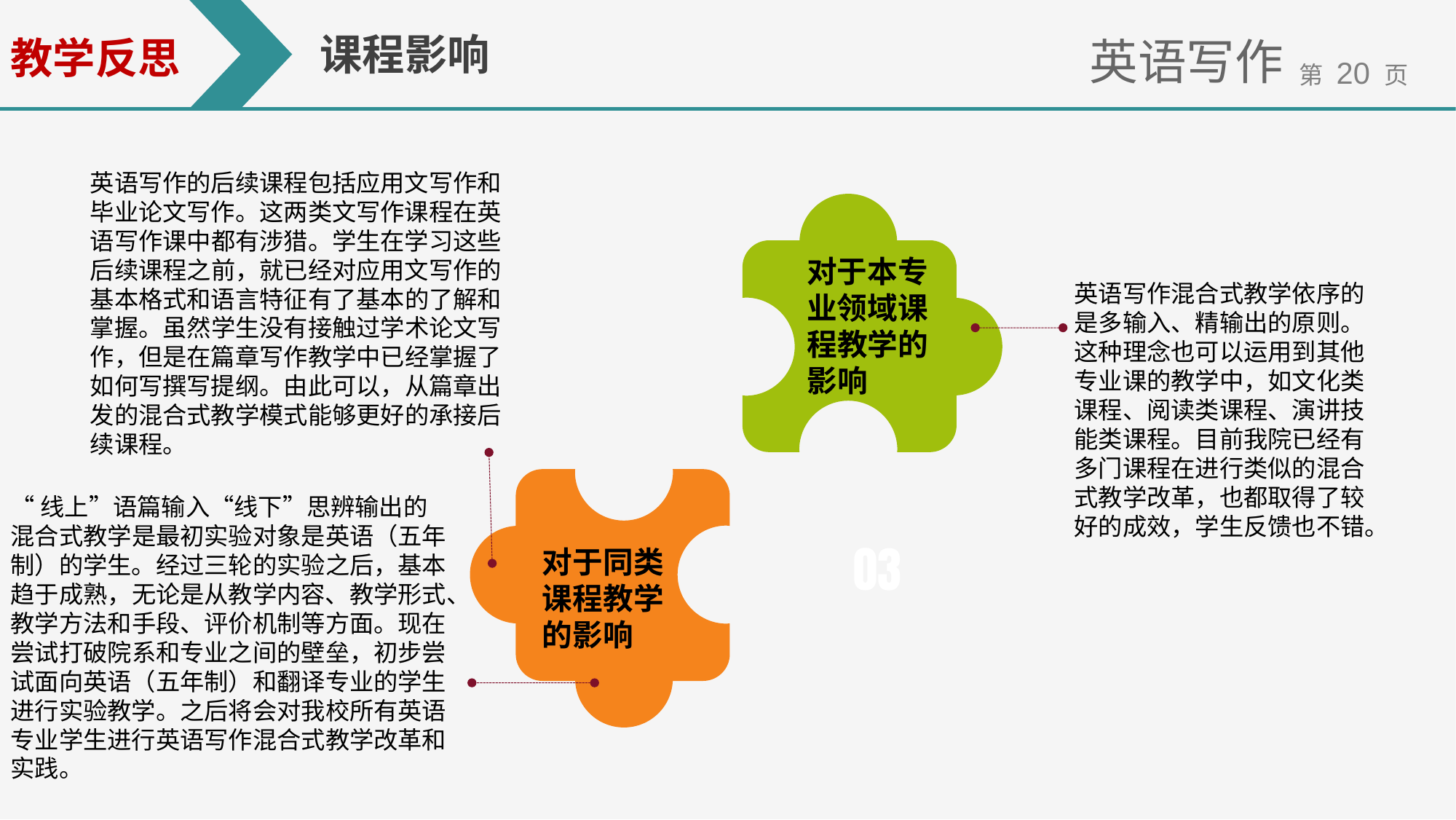

课程影响
教学反思
英语写作
英语写作的后续课程包括应用文写作和毕业论文写作。这两类文写作课程在英语写作课中都有涉猎。学生在学习这些后续课程之前，就已经对应用文写作的基本格式和语言特征有了基本的了解和掌握。虽然学生没有接触过学术论文写作，但是在篇章写作教学中已经掌握了如何写撰写提纲。由此可以，从篇章出发的混合式教学模式能够更好的承接后续课程。

对于本专业领域课程教学的影响
英语写作混合式教学依序的是多输入、精输出的原则。这种理念也可以运用到其他专业课的教学中，如文化类课程、阅读类课程、演讲技能类课程。目前我院已经有多门课程在进行类似的混合式教学改革，也都取得了较好的成效，学生反馈也不错。

对于同类课程教学的影响
“线上”语篇输入“线下”思辨输出的混合式教学是最初实验对象是英语（五年制）的学生。经过三轮的实验之后，基本趋于成熟，无论是从教学内容、教学形式、教学方法和手段、评价机制等方面。现在尝试打破院系和专业之间的壁垒，初步尝试面向英语（五年制）和翻译专业的学生进行实验教学。之后将会对我校所有英语专业学生进行英语写作混合式教学改革和实践。
03